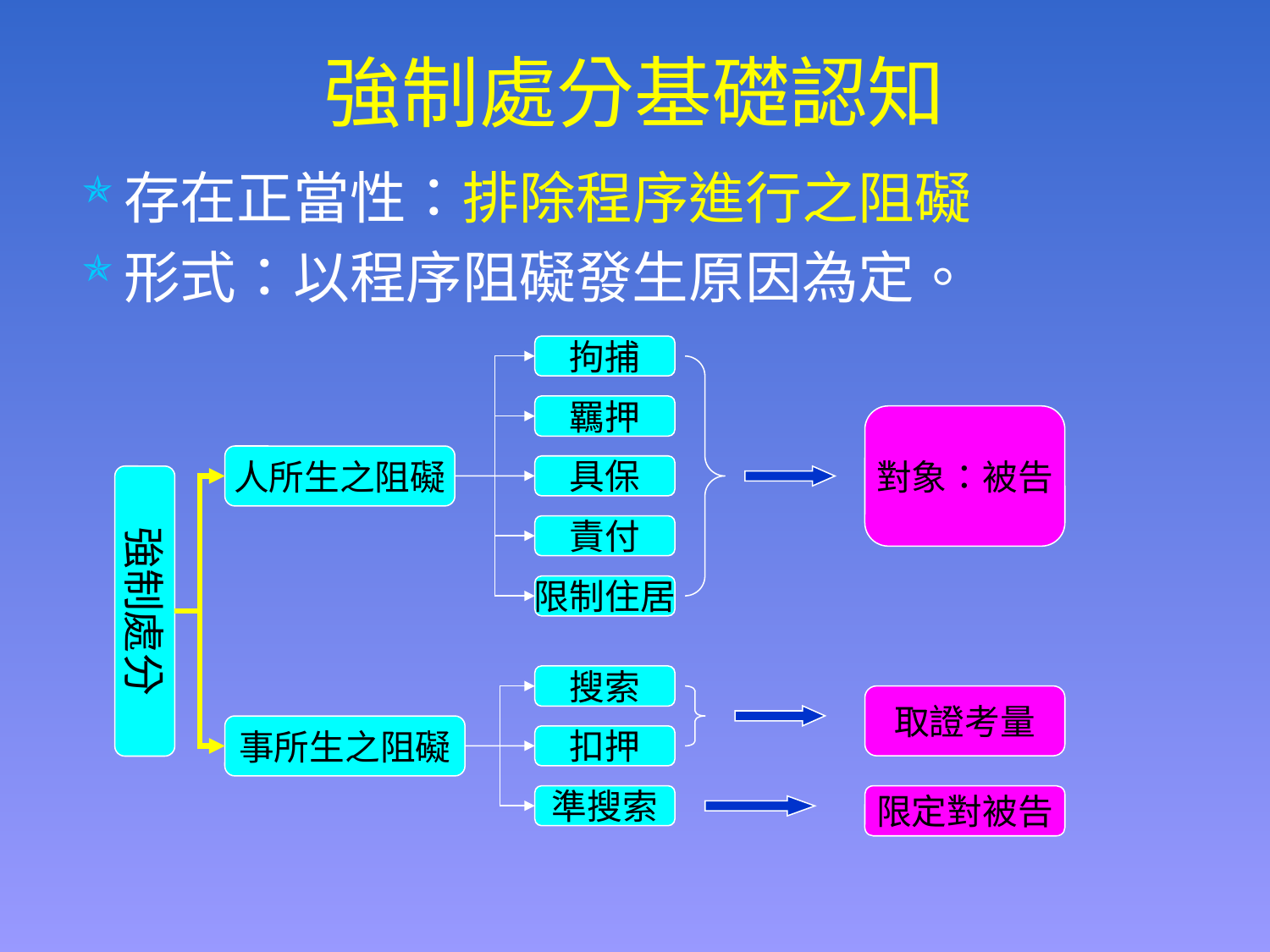

# 強制處分基礎認知
存在正當性：排除程序進行之阻礙
形式：以程序阻礙發生原因為定。
拘捕

羈押
對象：被告
人所生之阻礙
具保
強制處分

責付
限制住居
搜索

取證考量

事所生之阻礙
扣押
準搜索
限定對被告